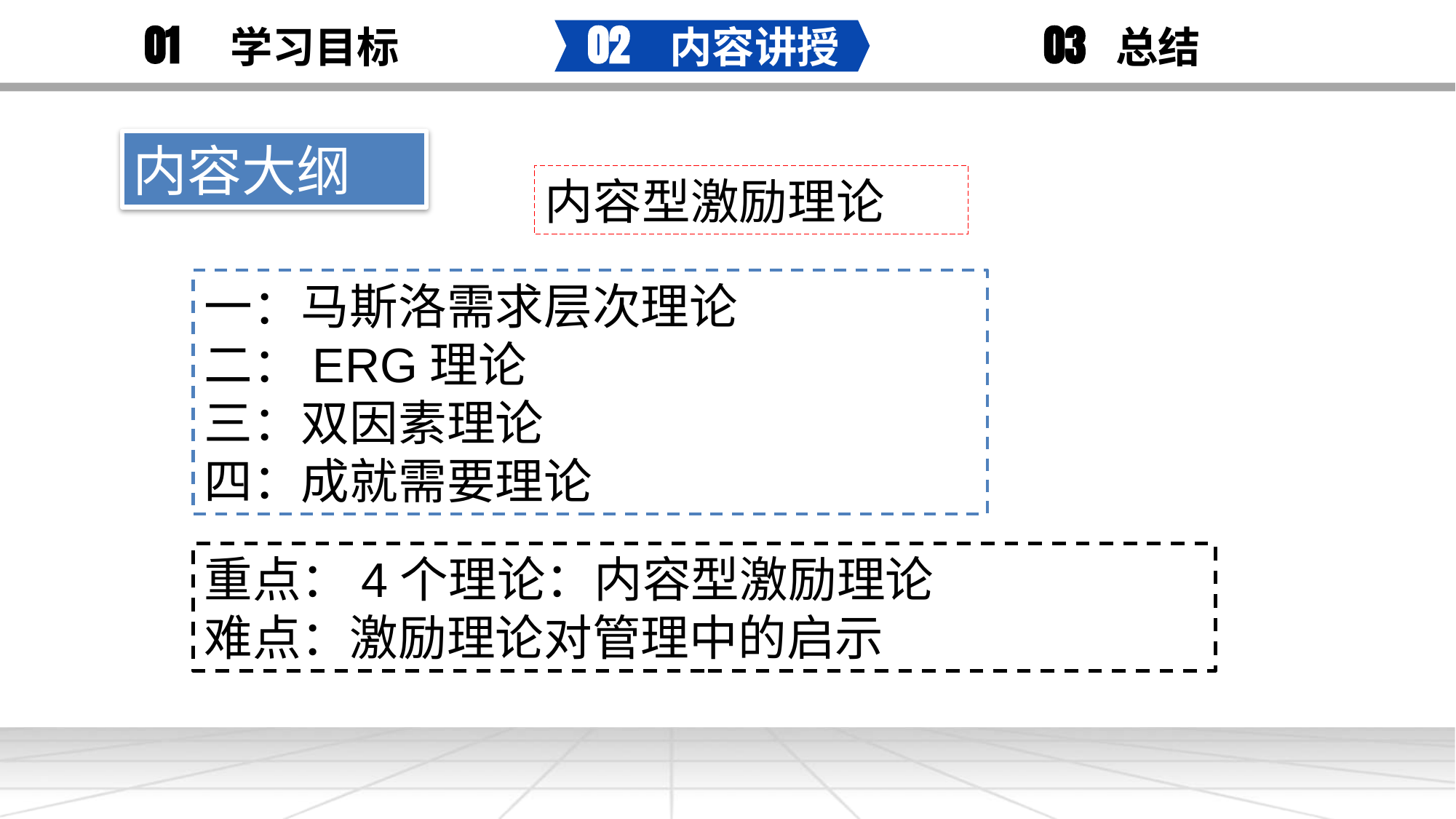

02   内容讲授
03  总结
01    学习目标

内容大纲
内容型激励理论
一：马斯洛需求层次理论
二：ERG理论
三：双因素理论
四：成就需要理论
重点：4个理论：内容型激励理论
难点：激励理论对管理中的启示